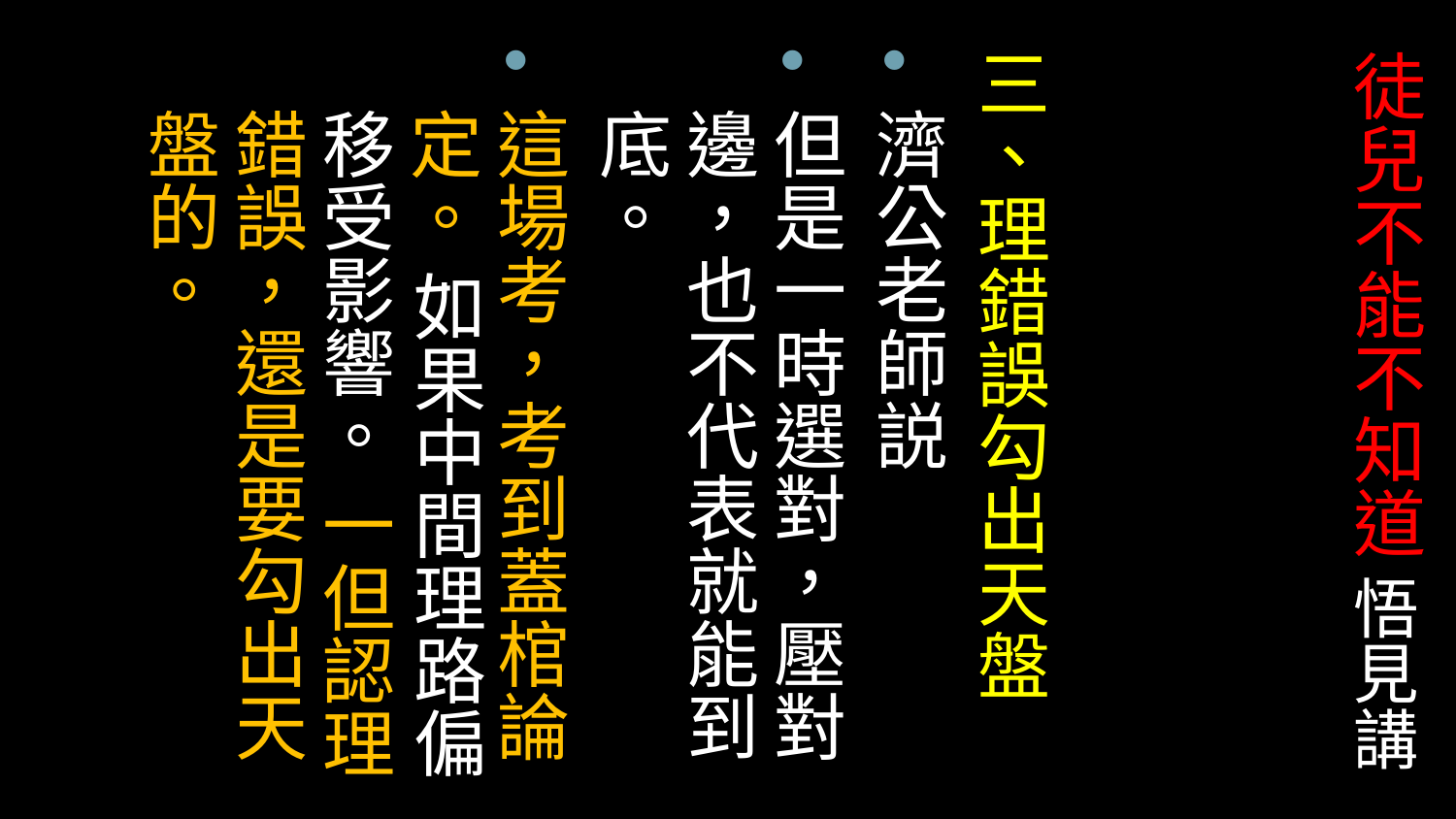

三、理錯誤勾出天盤
濟公老師説
但是一時選對，壓對邊，也不代表就能到底。
這場考，考到蓋棺論定。 如果中間理路偏移受影響。 一但認理錯誤，還是要勾出天盤的。

# 徒兒不能不知道 悟見講